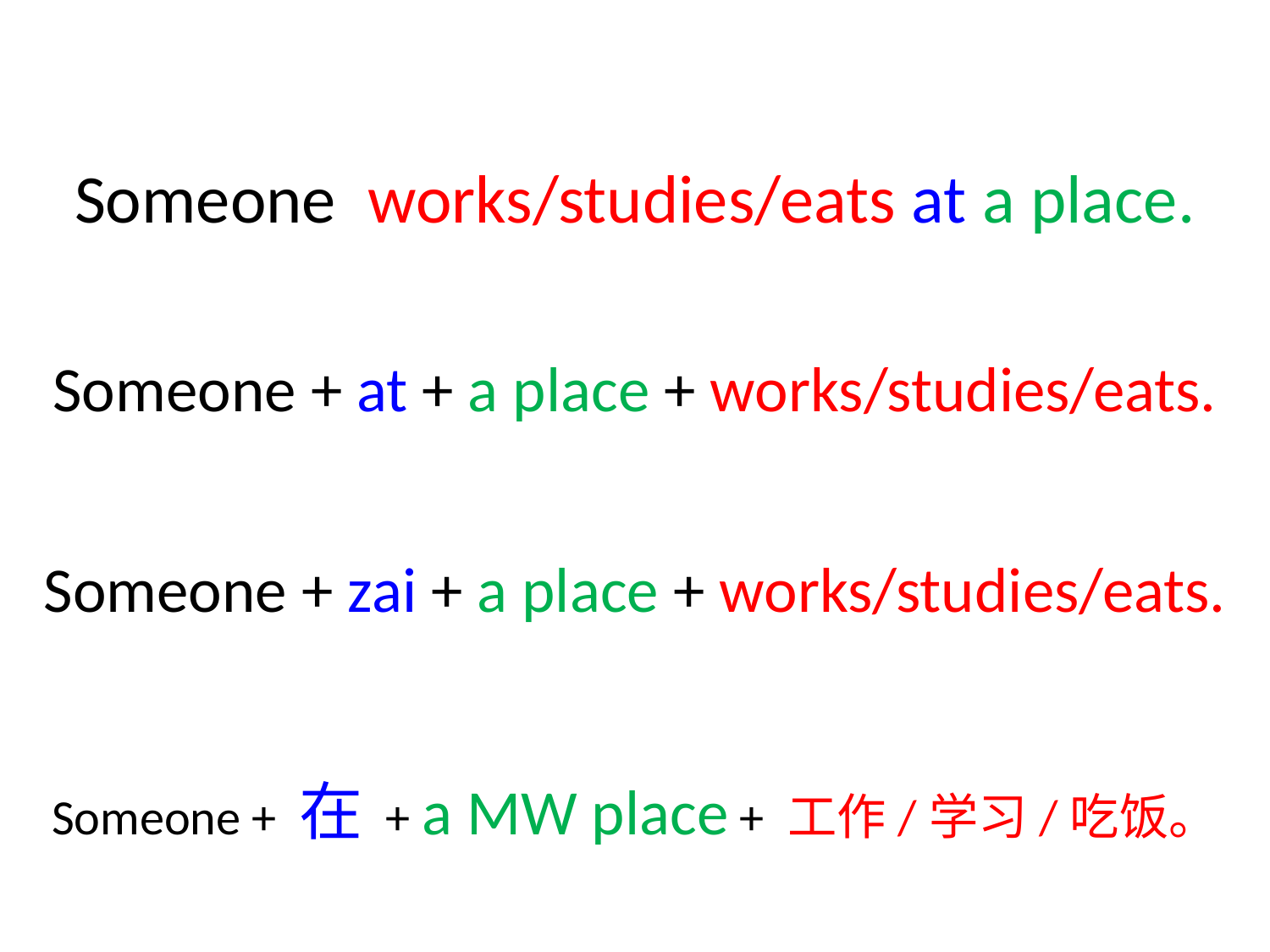

# Someone  works/studies/eats at a place.
Someone + at + a place + works/studies/eats.
Someone + zai + a place + works/studies/eats.
Someone + 在 + a MW place + 工作/学习/吃饭。